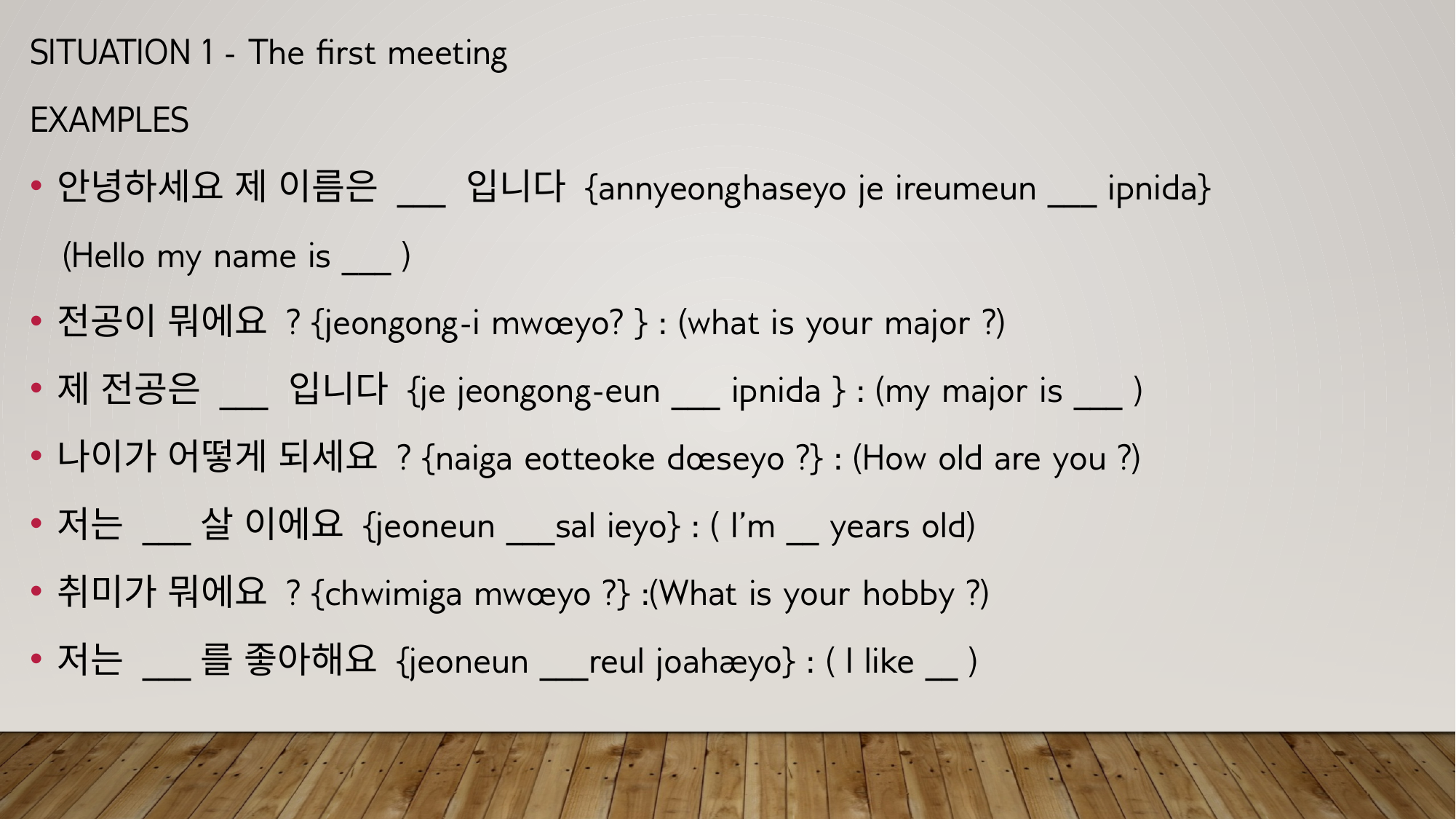

SITUATION 1 - The first meeting
EXAMPLES
안녕하세요 제 이름은 ___ 입니다 {annyeonghaseyo je ireumeun ___ ipnida}
   (Hello my name is ___ )
전공이 뭐에요 ? {jeongong-i mwoeyo? } : (what is your major ?)
제 전공은 ___ 입니다 {je jeongong-eun ___ ipnida } : (my major is ___ )
나이가 어떻게 되세요 ? {naiga eotteoke doeseyo ?} : (How old are you ?)
저는 ___살 이에요 {jeoneun ___sal ieyo} : ( I’m __ years old)
취미가 뭐에요 ? {chwimiga mwoeyo ?} :(What is your hobby ?)
저는 ___를 좋아해요 {jeoneun ___reul joahaeyo} : ( I like __ )